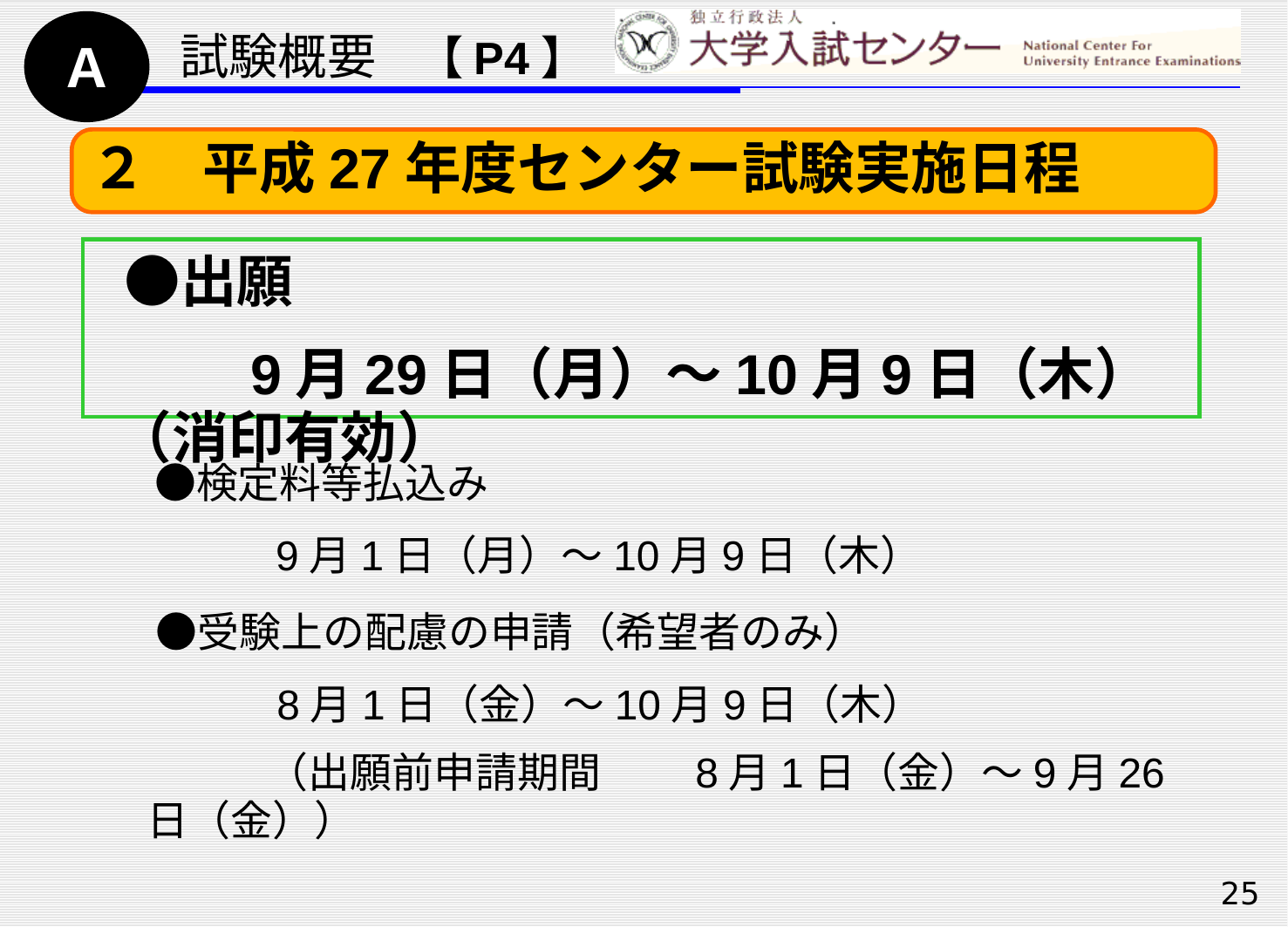

試験概要　【P4】
Ａ
２　平成27年度センター試験実施日程

　●出願
　　　9月29日（月）～10月9日（木）（消印有効）
　●検定料等払込み
　　　　9月1日（月）～10月9日（木）
　●受験上の配慮の申請（希望者のみ）
　　　　8月1日（金）～10月9日（木）
　　　　（出願前申請期間　　8月1日（金）～9月26日（金））
25